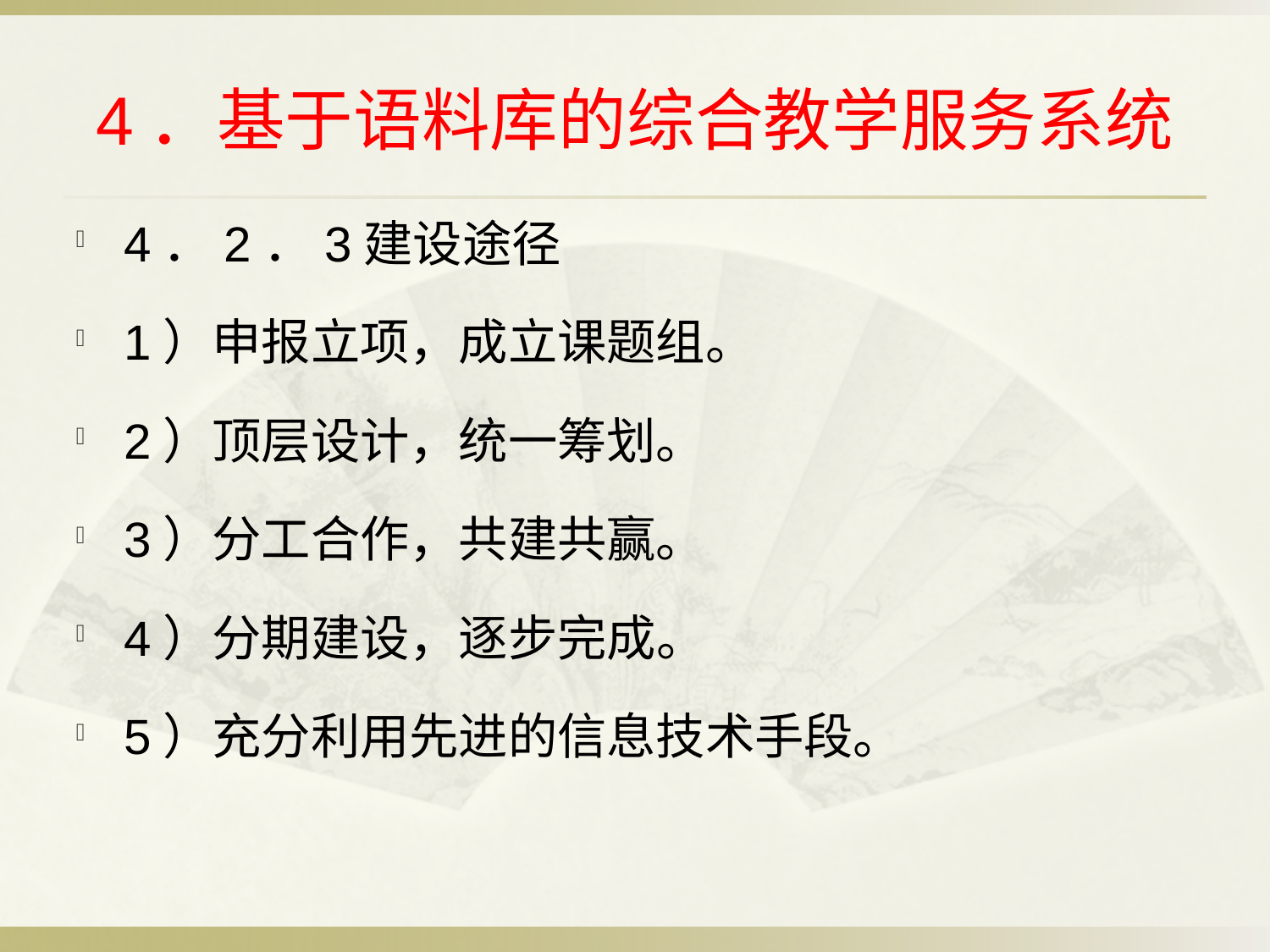

# 4．基于语料库的综合教学服务系统
4．2．3建设途径

1）申报立项，成立课题组。

2）顶层设计，统一筹划。

3）分工合作，共建共赢。

4）分期建设，逐步完成。

5）充分利用先进的信息技术手段。